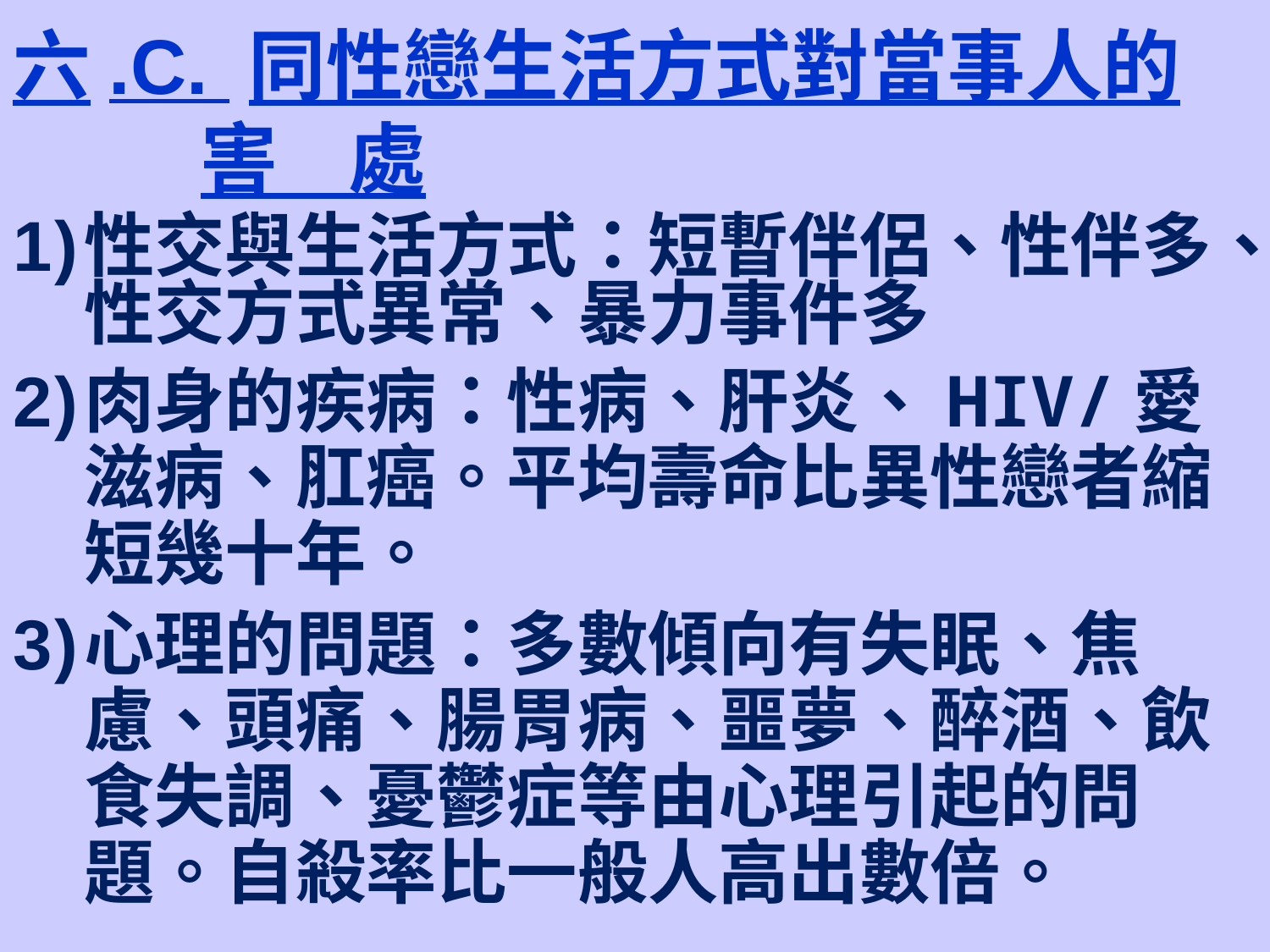

六.C. 同性戀生活方式對當事人的害    處
性交與生活方式：短暫伴侶、性伴多、性交方式異常、暴力事件多
肉身的疾病：性病、肝炎、HIV/愛滋病、肛癌。平均壽命比異性戀者縮短幾十年。
心理的問題：多數傾向有失眠、焦慮、頭痛、腸胃病、噩夢、醉酒、飲食失調、憂鬱症等由心理引起的問題。自殺率比一般人高出數倍。